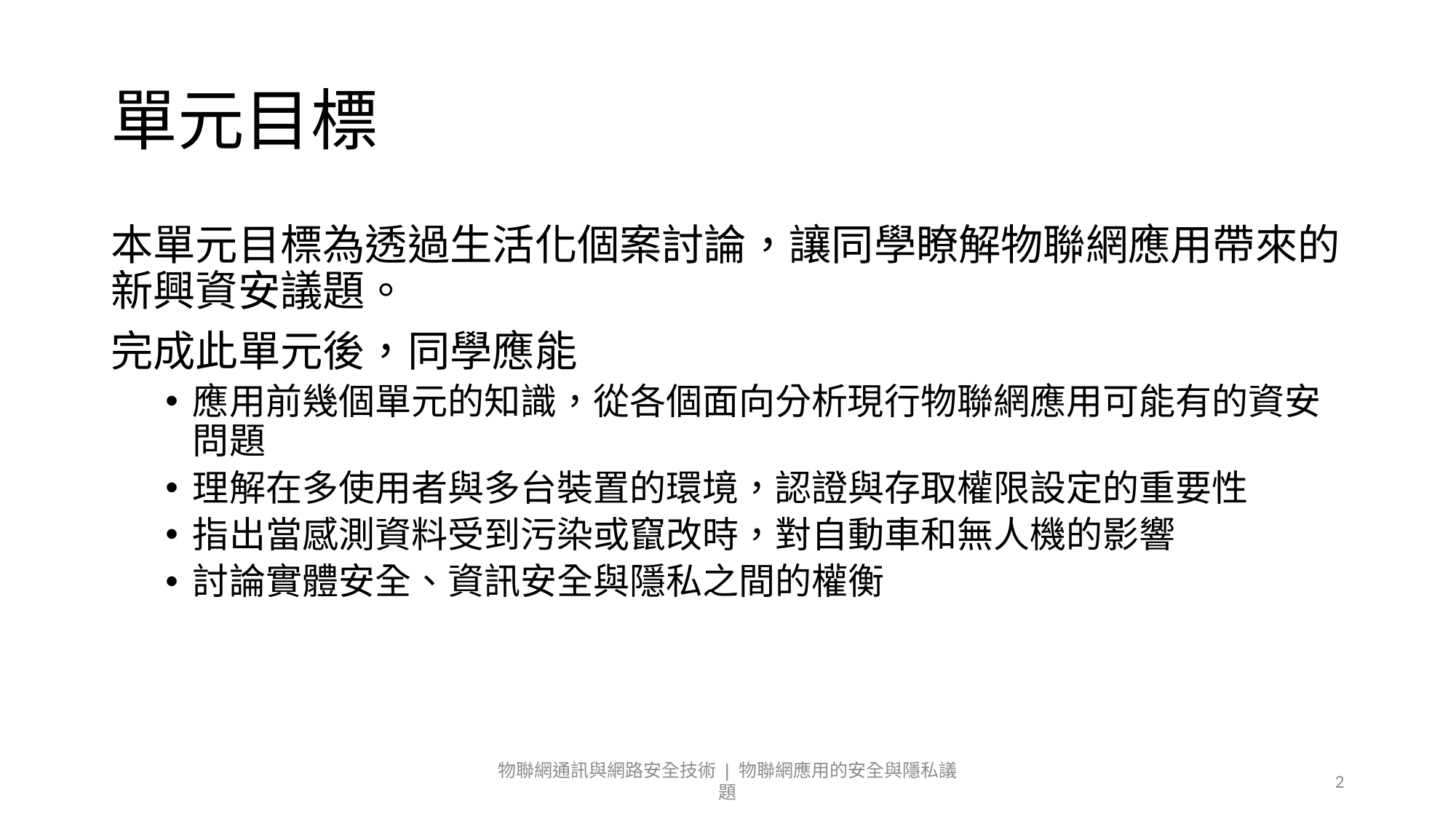

# 單元目標
本單元目標為透過生活化個案討論，讓同學瞭解物聯網應用帶來的新興資安議題。
完成此單元後，同學應能
應用前幾個單元的知識，從各個面向分析現行物聯網應用可能有的資安問題
理解在多使用者與多台裝置的環境，認證與存取權限設定的重要性
指出當感測資料受到污染或竄改時，對自動車和無人機的影響
討論實體安全、資訊安全與隱私之間的權衡
物聯網通訊與網路安全技術 | 物聯網應用的安全與隱私議題
2